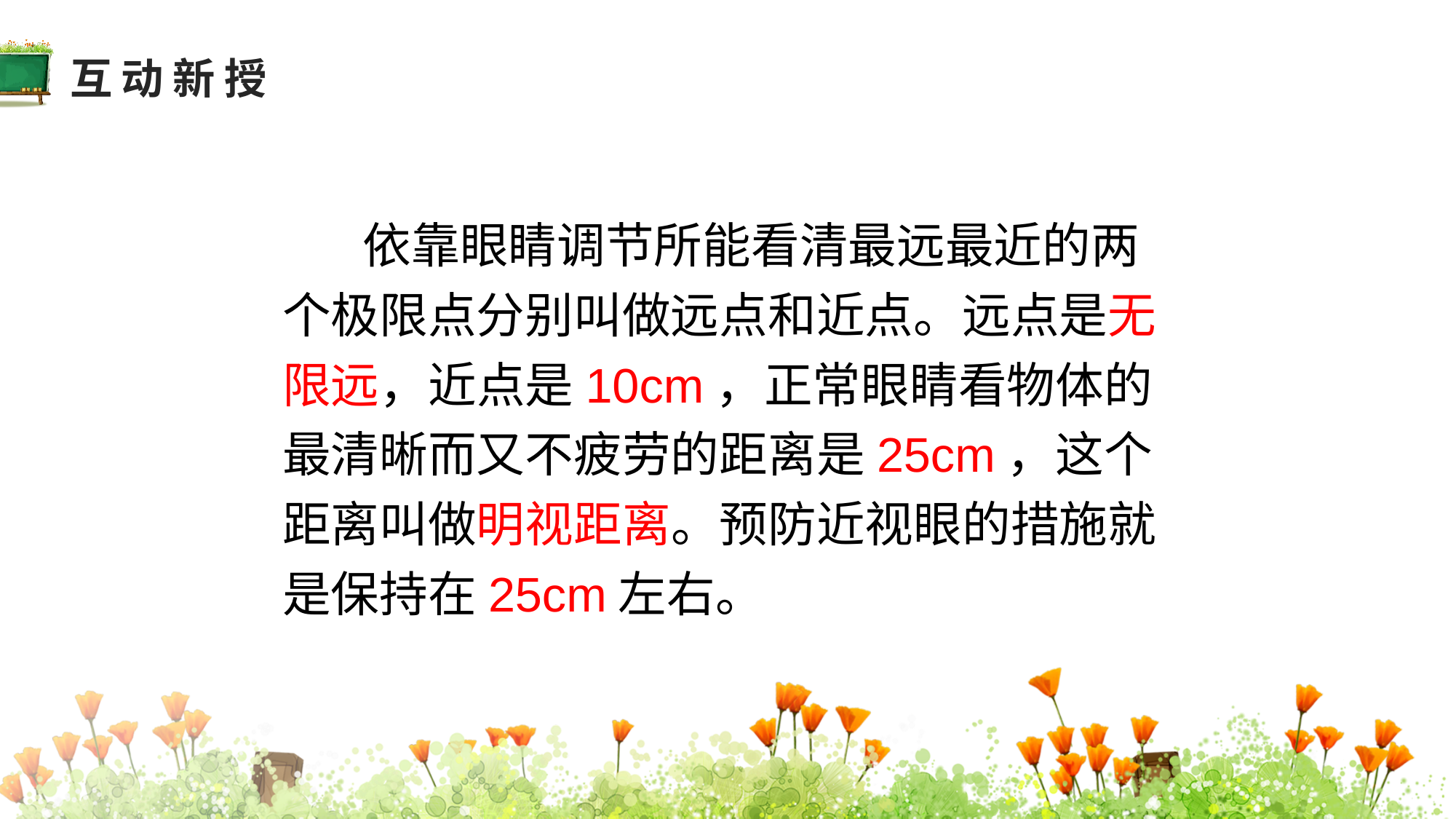

互动新授
依靠眼睛调节所能看清最远最近的两个极限点分别叫做远点和近点。远点是无限远，近点是10cm，正常眼睛看物体的最清晰而又不疲劳的距离是25cm，这个距离叫做明视距离。预防近视眼的措施就是保持在25cm左右。